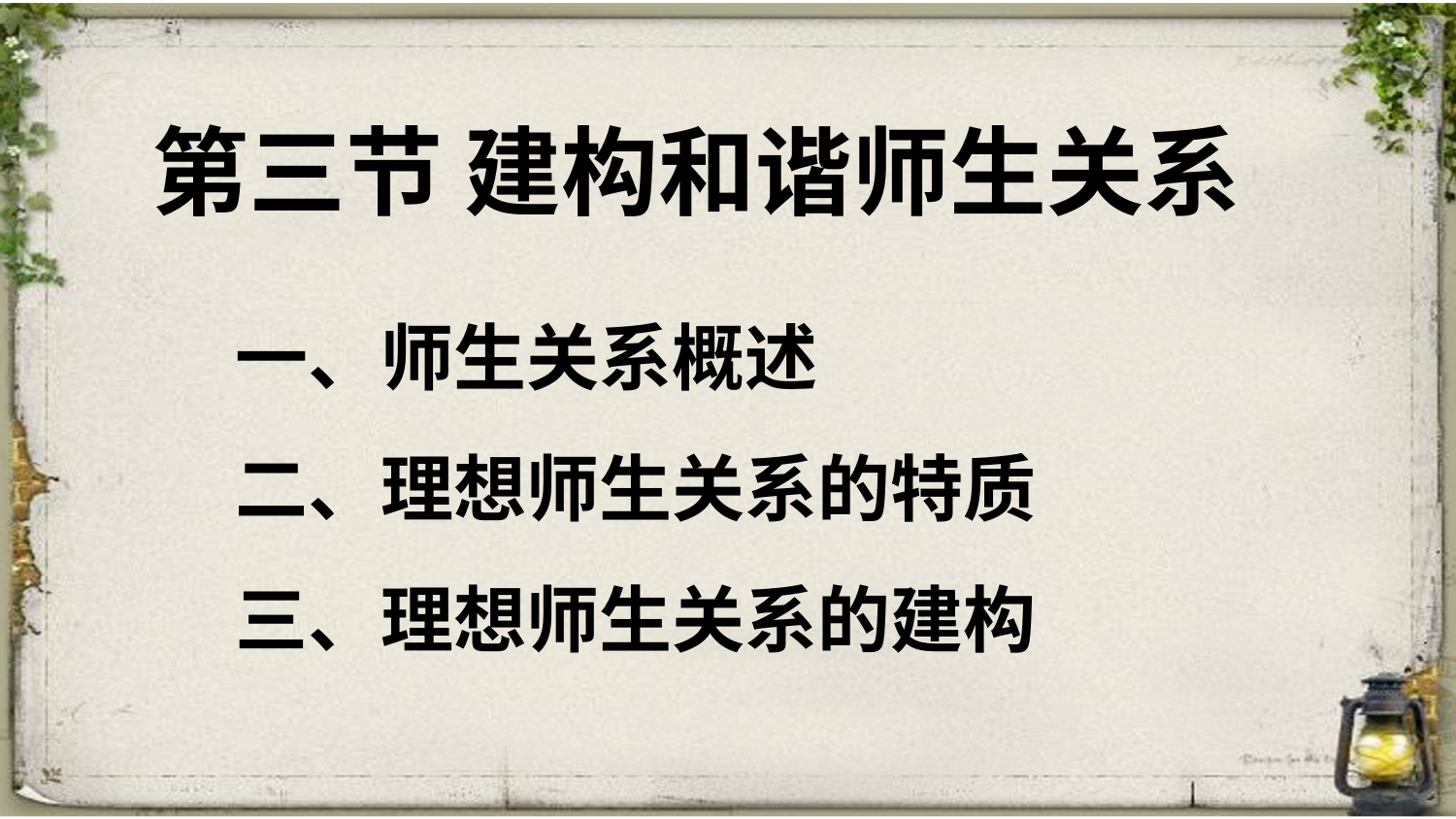

第三节 建构和谐师生关系
一、师生关系概述
二、理想师生关系的特质
三、理想师生关系的建构